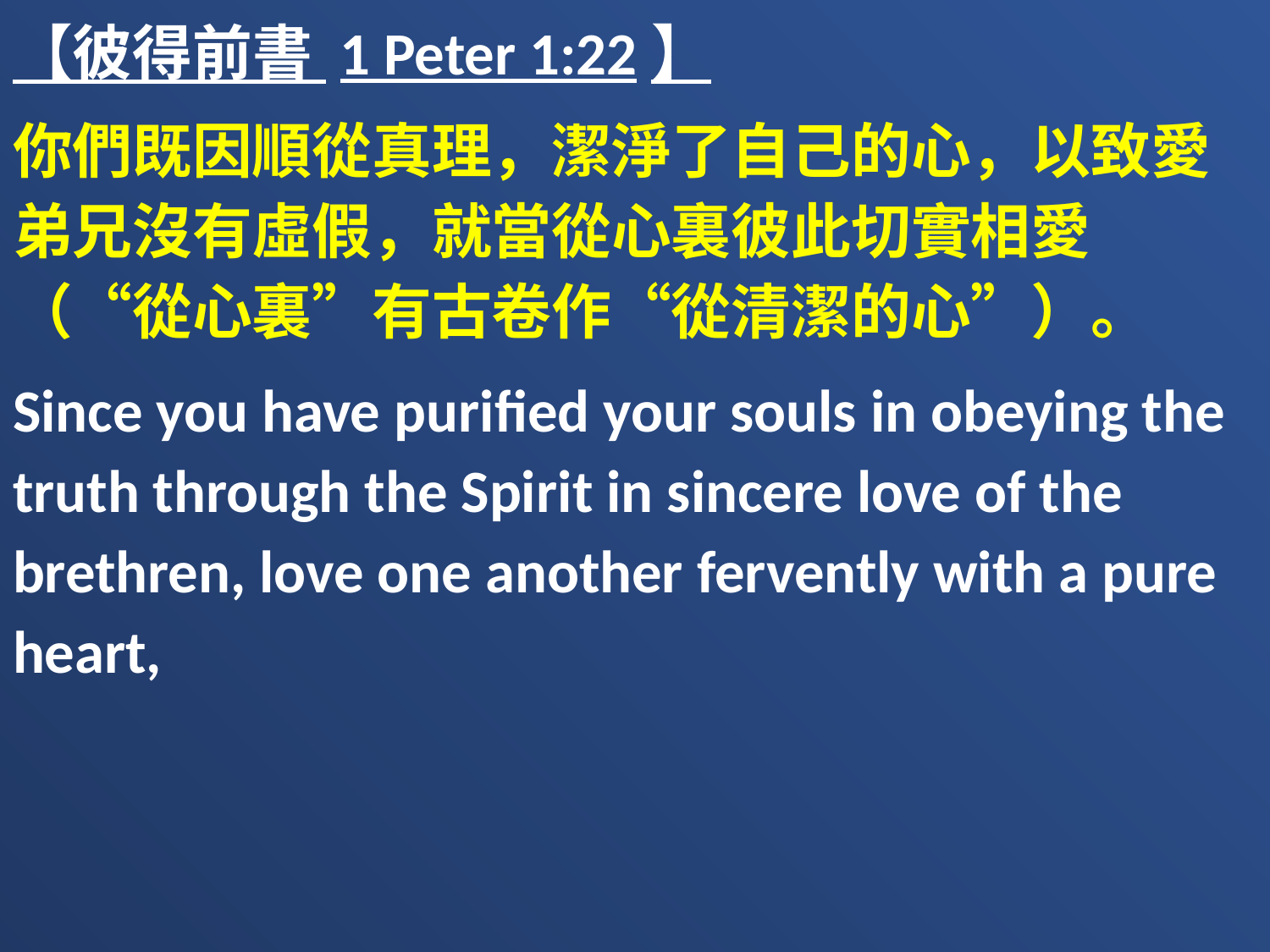

【彼得前書 1 Peter 1:22】
你們既因順從真理，潔淨了自己的心，以致愛弟兄沒有虛假，就當從心裏彼此切實相愛（“從心裏”有古卷作“從清潔的心”）。
Since you have purified your souls in obeying the truth through the Spirit in sincere love of the brethren, love one another fervently with a pure heart,